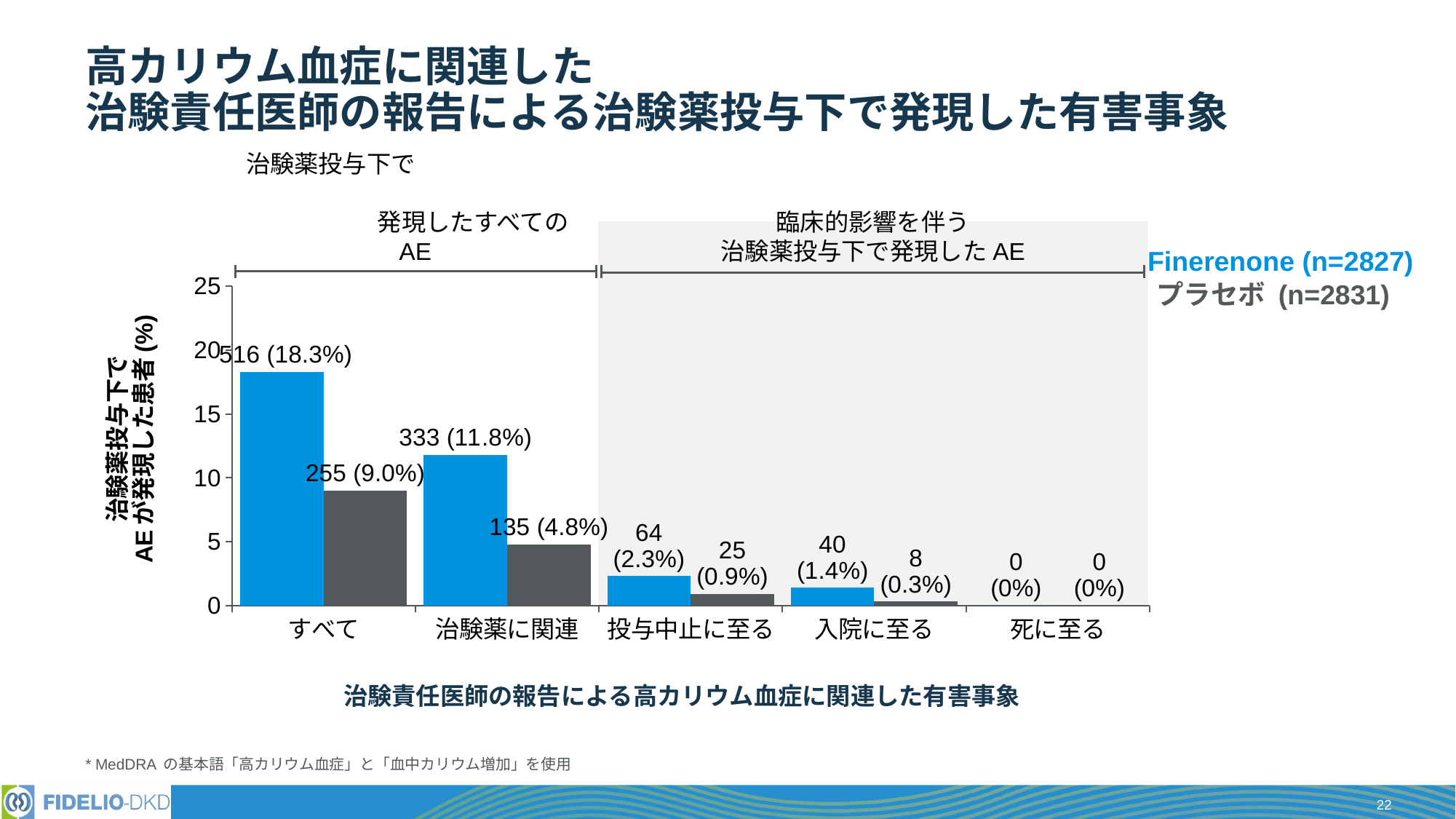

# 高カリウム血症に関連した 治験責任医師の報告による治験薬投与下で発現した有害事象

### Chart

| Category | Finerenone (n=2827) | Placebo (n=2831) |
|---|---|---|
| すべて | 18.3 | 9.0 |
| 治験薬に関連 | 11.8 | 4.8 |
| 投与中止に至る | 2.3 | 0.9 |
| 入院に至る | 1.4 | 0.3 |
| 死に至る | 0.0 | 0.0 |
治験薬投与下で　　　　　　　　　　　　　　　　　　　　　　　　　　発現したすべてのAE
Finerenone (n=2827)
プラセボ (n=2831)
臨床的影響を伴う
治験薬投与下で発現したAE
治験責任医師の報告による高カリウム血症に関連した有害事象
* MedDRA の基本語「高カリウム血症」と「血中カリウム増加」を使用
22